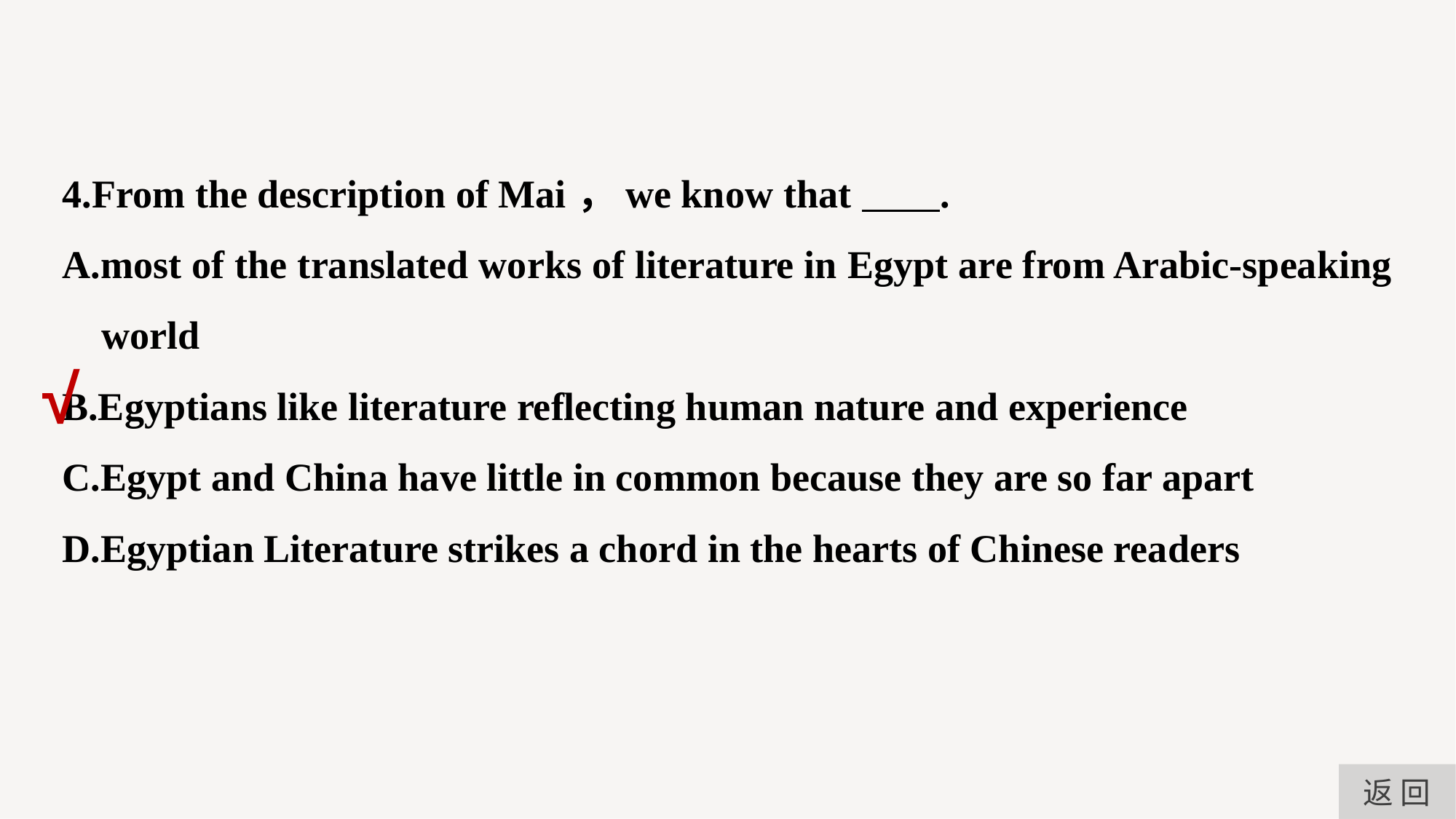

4.From the description of Mai，we know that         .
A.most of the translated works of literature in Egypt are from Arabic-speaking
    world
B.Egyptians like literature reflecting human nature and experience
C.Egypt and China have little in common because they are so far apart
D.Egyptian Literature strikes a chord in the hearts of Chinese readers
√
返 回